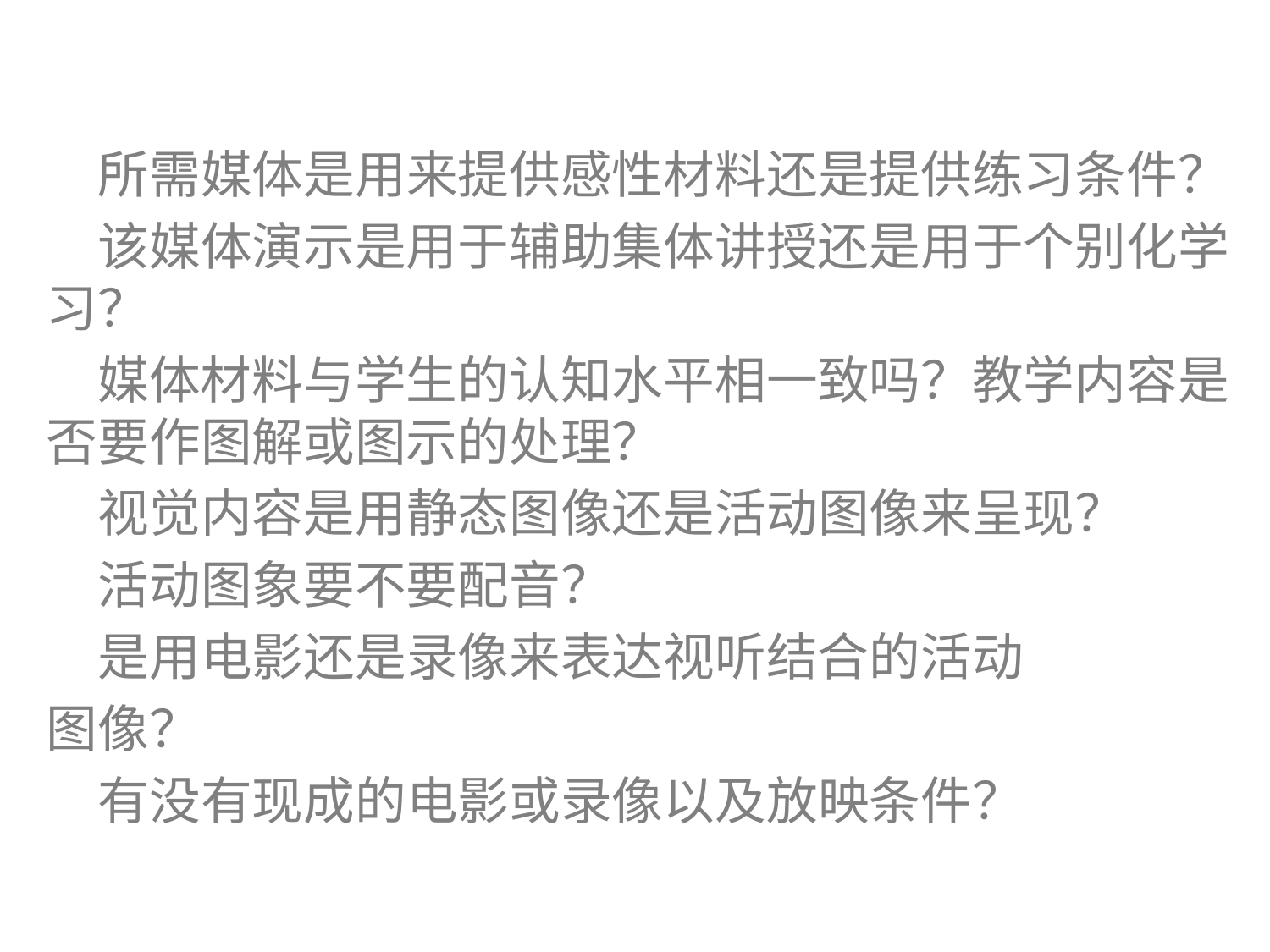

所需媒体是用来提供感性材料还是提供练习条件？
　该媒体演示是用于辅助集体讲授还是用于个别化学习？
　媒体材料与学生的认知水平相一致吗？教学内容是否要作图解或图示的处理？
　视觉内容是用静态图像还是活动图像来呈现？
　活动图象要不要配音？
　是用电影还是录像来表达视听结合的活动
图像？
　有没有现成的电影或录像以及放映条件？